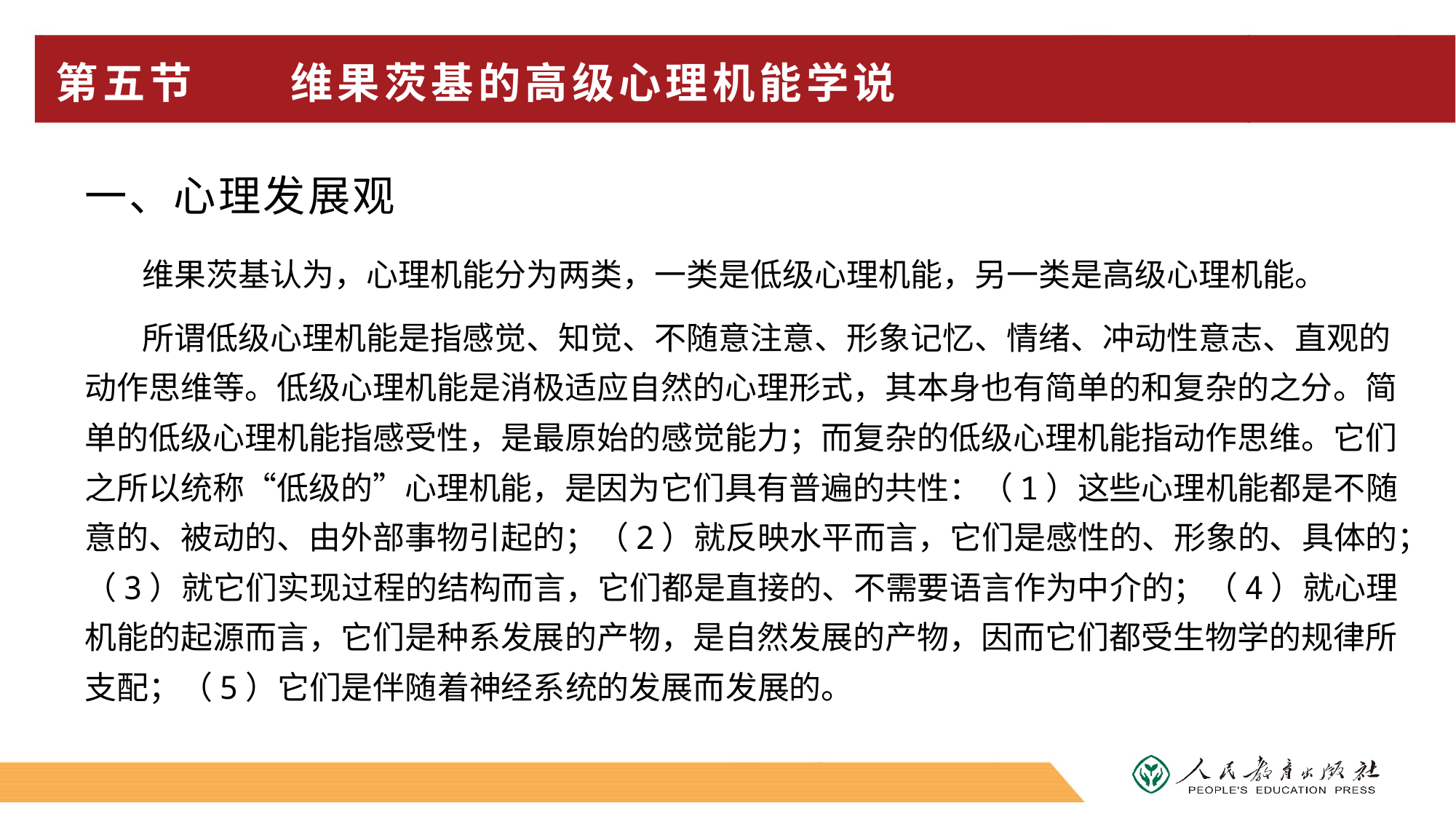

# 第五节　　维果茨基的高级心理机能学说
一、心理发展观
维果茨基认为，心理机能分为两类，一类是低级心理机能，另一类是高级心理机能。
所谓低级心理机能是指感觉、知觉、不随意注意、形象记忆、情绪、冲动性意志、直观的动作思维等。低级心理机能是消极适应自然的心理形式，其本身也有简单的和复杂的之分。简单的低级心理机能指感受性，是最原始的感觉能力；而复杂的低级心理机能指动作思维。它们之所以统称“低级的”心理机能，是因为它们具有普遍的共性：（1）这些心理机能都是不随意的、被动的、由外部事物引起的；（2）就反映水平而言，它们是感性的、形象的、具体的；（3）就它们实现过程的结构而言，它们都是直接的、不需要语言作为中介的；（4）就心理机能的起源而言，它们是种系发展的产物，是自然发展的产物，因而它们都受生物学的规律所支配；（5）它们是伴随着神经系统的发展而发展的。